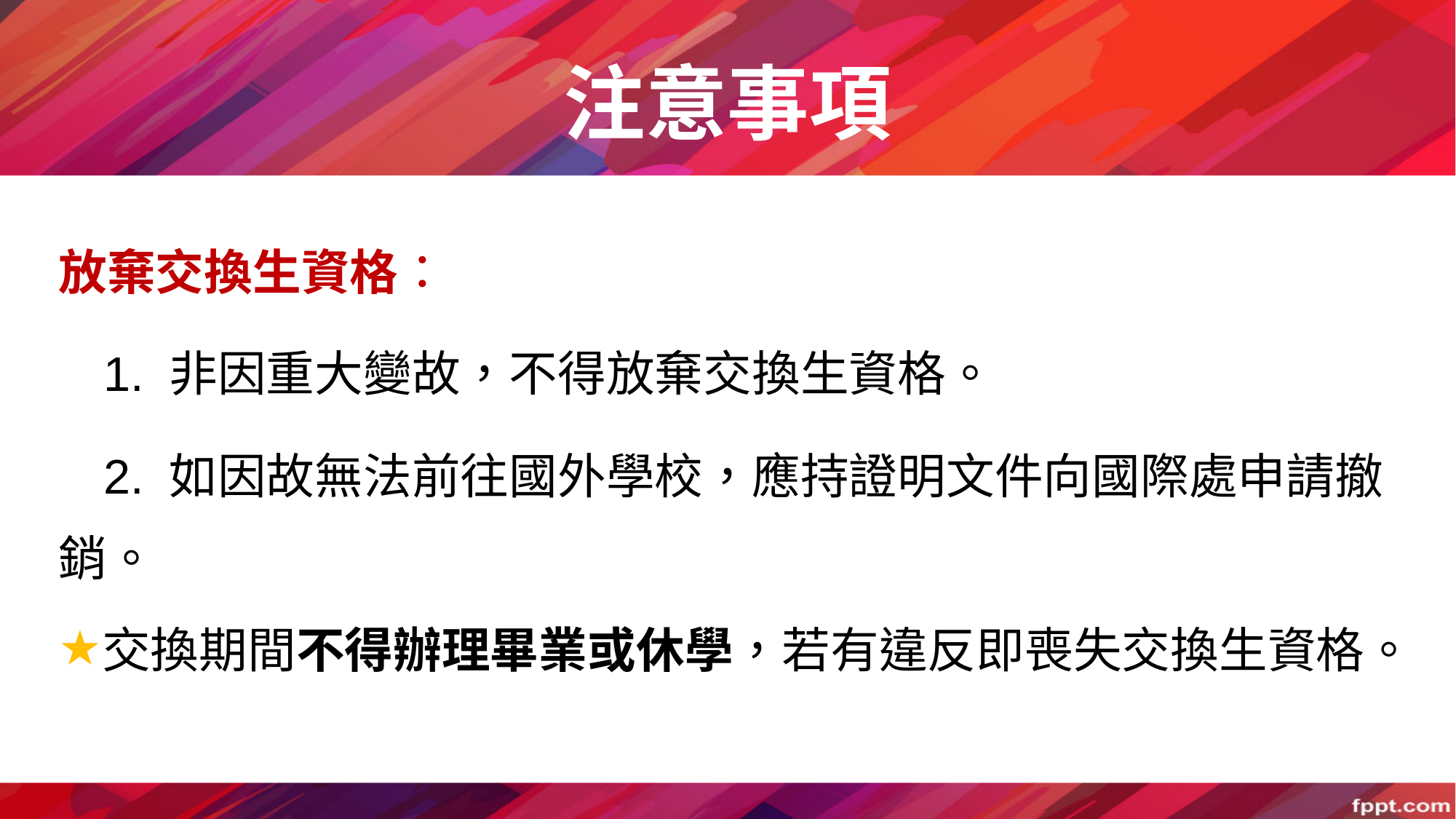

# 注意事項
放棄交換生資格：
   1. 非因重大變故，不得放棄交換生資格。
   2. 如因故無法前往國外學校，應持證明文件向國際處申請撤銷。
交換期間不得辦理畢業或休學，若有違反即喪失交換生資格。